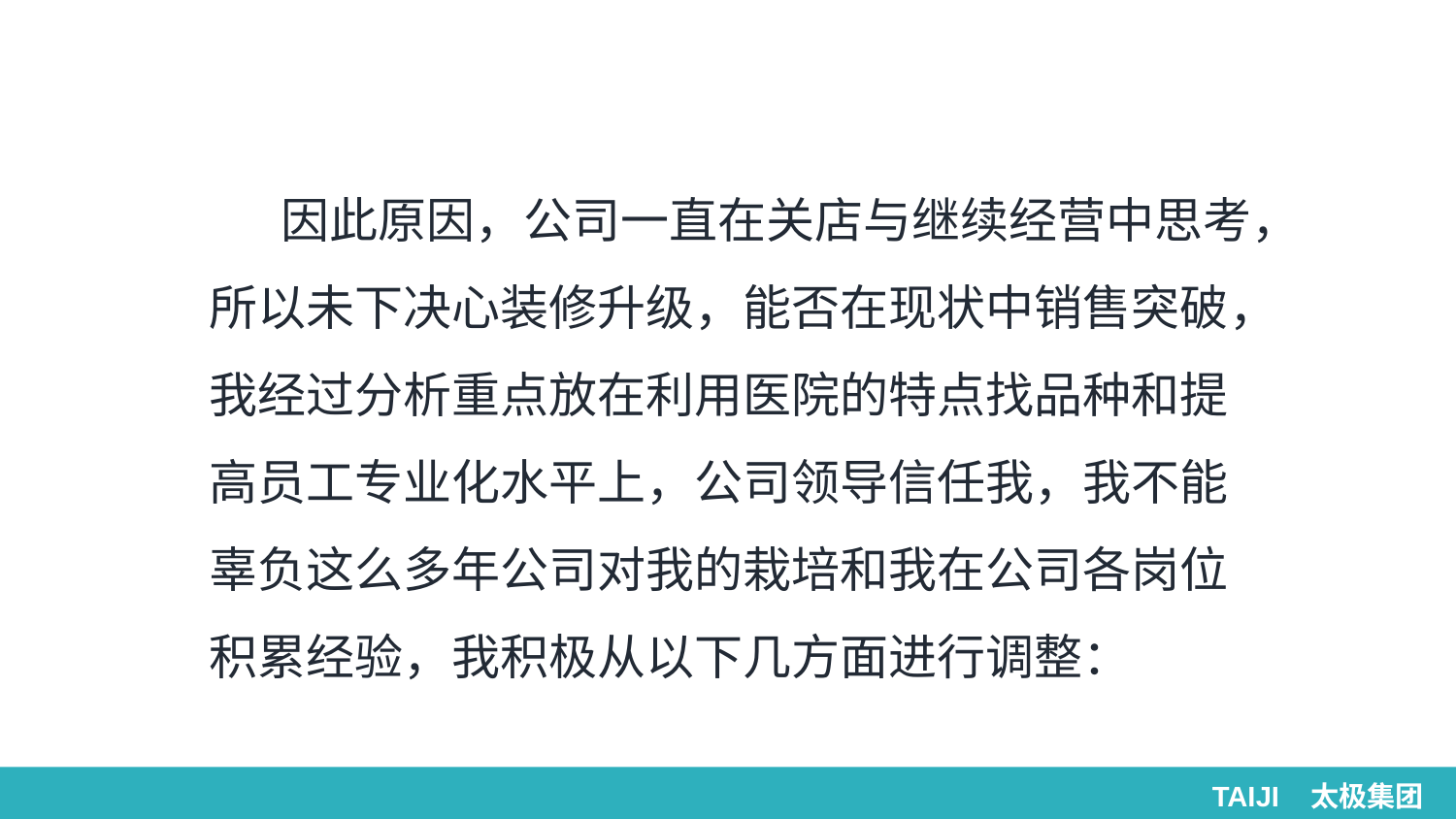

因此原因，公司一直在关店与继续经营中思考，所以未下决心装修升级，能否在现状中销售突破，我经过分析重点放在利用医院的特点找品种和提高员工专业化水平上，公司领导信任我，我不能辜负这么多年公司对我的栽培和我在公司各岗位积累经验，我积极从以下几方面进行调整：

TAIJI   太极集团